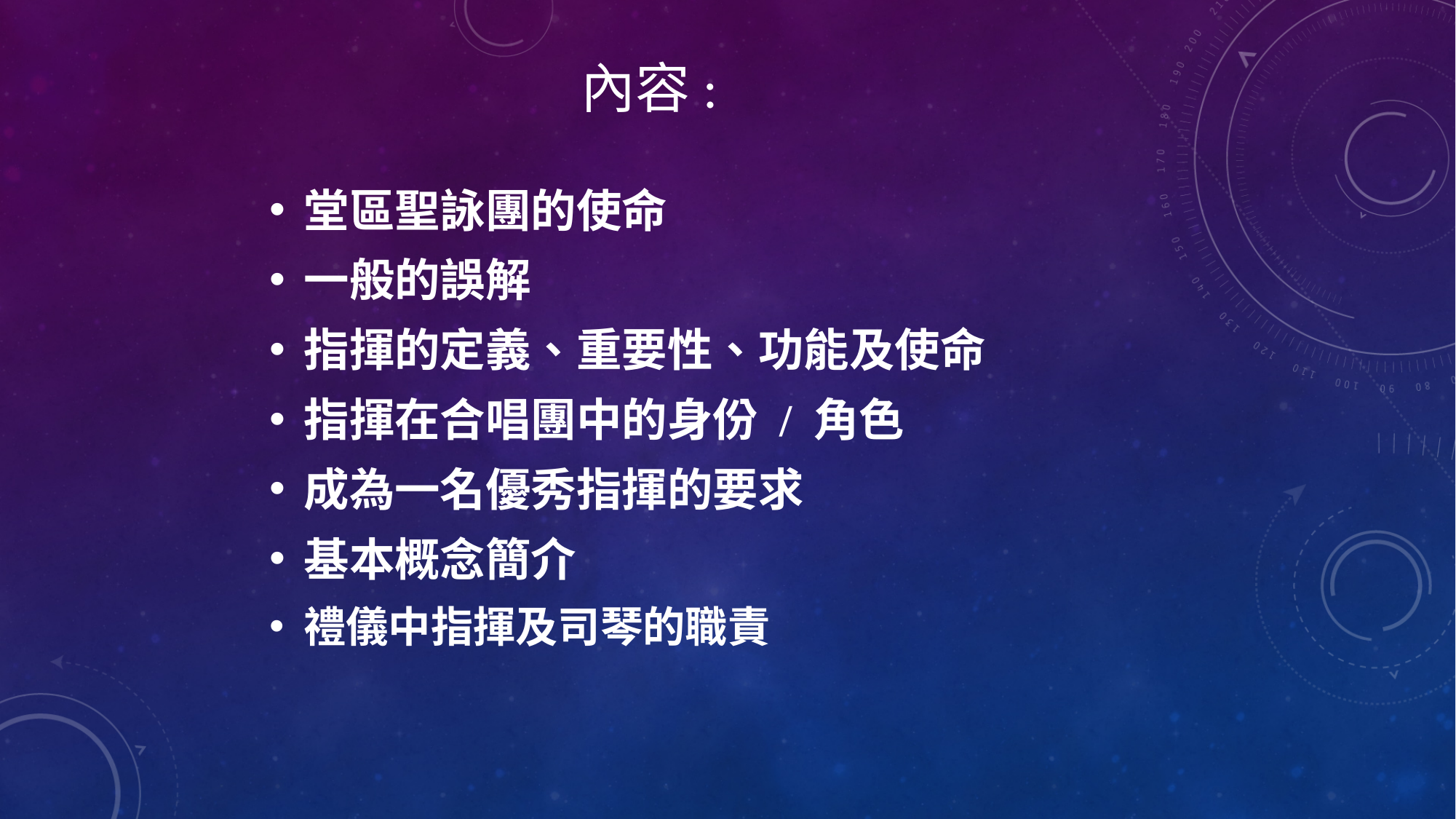

# 內容:
堂區聖詠團的使命
一般的誤解
指揮的定義、重要性、功能及使命
指揮在合唱團中的身份 / 角色
成為一名優秀指揮的要求
基本概念簡介
禮儀中指揮及司琴的職責